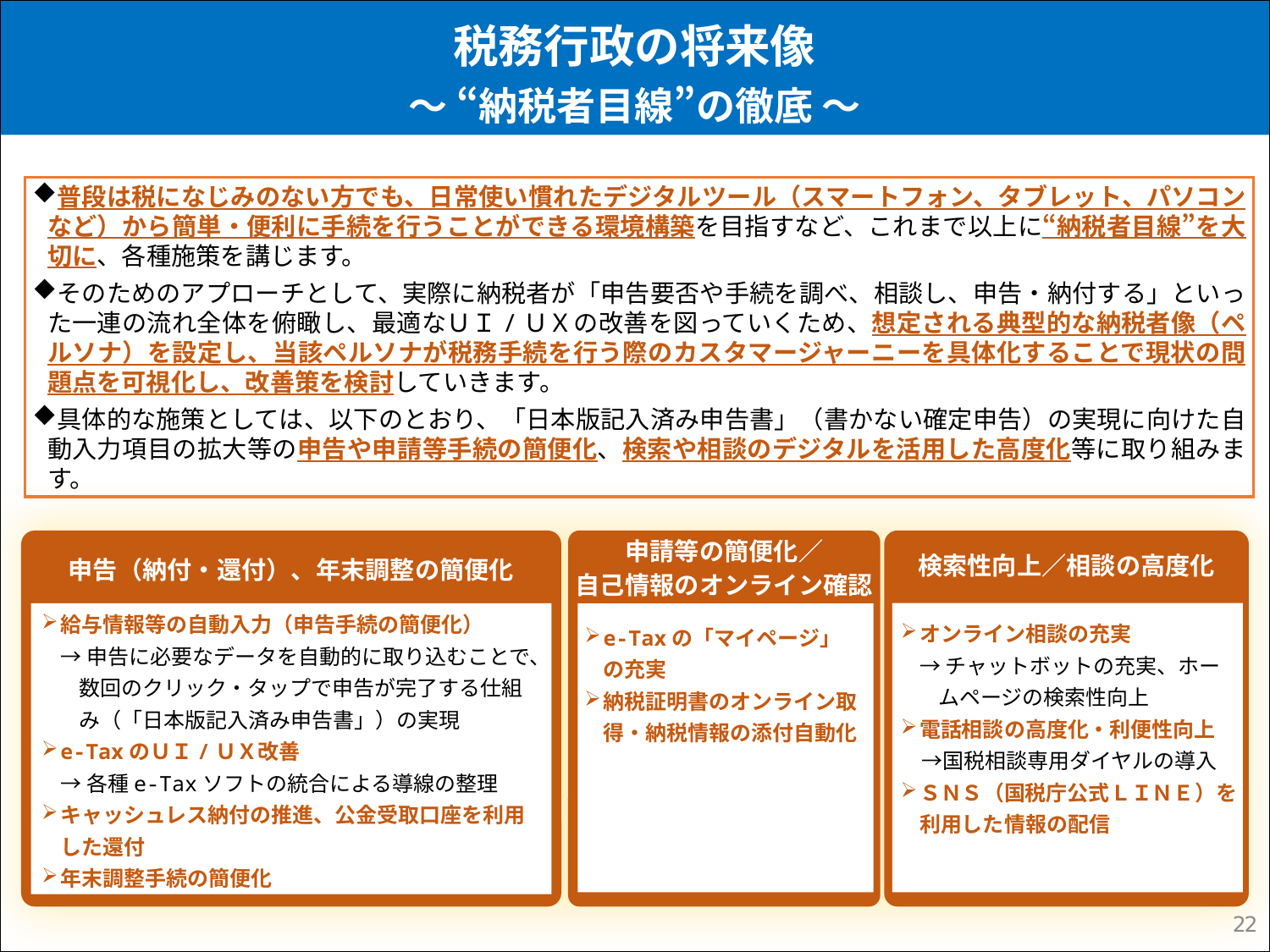

税務行政の将来像
～ “納税者目線”の徹底 ～

Ⅱ　納税者の利便性の向上
　納税者の利便性の向上　＜“納税者目線”の徹底＞　取組概要
普段は税になじみのない方でも、日常使い慣れたデジタルツール（スマートフォン、タブレット、パソコンなど）から簡単・便利に手続を行うことができる環境構築を目指すなど、これまで以上に“納税者目線”を大切に、各種施策を講じます。
そのためのアプローチとして、実際に納税者が「申告要否や手続を調べ、相談し、申告・納付する」といった一連の流れ全体を俯瞰し、最適なＵＩ/ＵＸの改善を図っていくため、想定される典型的な納税者像（ペルソナ）を設定し、当該ペルソナが税務手続を行う際のカスタマージャーニーを具体化することで現状の問題点を可視化し、改善策を検討していきます。
具体的な施策としては、以下のとおり、「日本版記入済み申告書」（書かない確定申告）の実現に向けた自動入力項目の拡大等の申告や申請等手続の簡便化、検索や相談のデジタルを活用した高度化等に取り組みます。

申告（納付・還付）、年末調整の簡便化
申請等の簡便化／
自己情報のオンライン確認

検索性向上／相談の高度化
給与情報等の自動入力（申告手続の簡便化）
→申告に必要なデータを自動的に取り込むことで、数回のクリック・タップで申告が完了する仕組み（「日本版記入済み申告書」）の実現
e-TaxのＵＩ/ＵＸ改善
→各種e-Taxソフトの統合による導線の整理
キャッシュレス納付の推進、公金受取口座を利用した還付
年末調整手続の簡便化

オンライン相談の充実
→チャットボットの充実、ホームページの検索性向上
電話相談の高度化・利便性向上
　→国税相談専用ダイヤルの導入
ＳＮＳ（国税庁公式ＬＩＮＥ）を利用した情報の配信
e-Taxの「マイページ」の充実
納税証明書のオンライン取得・納税情報の添付自動化
22